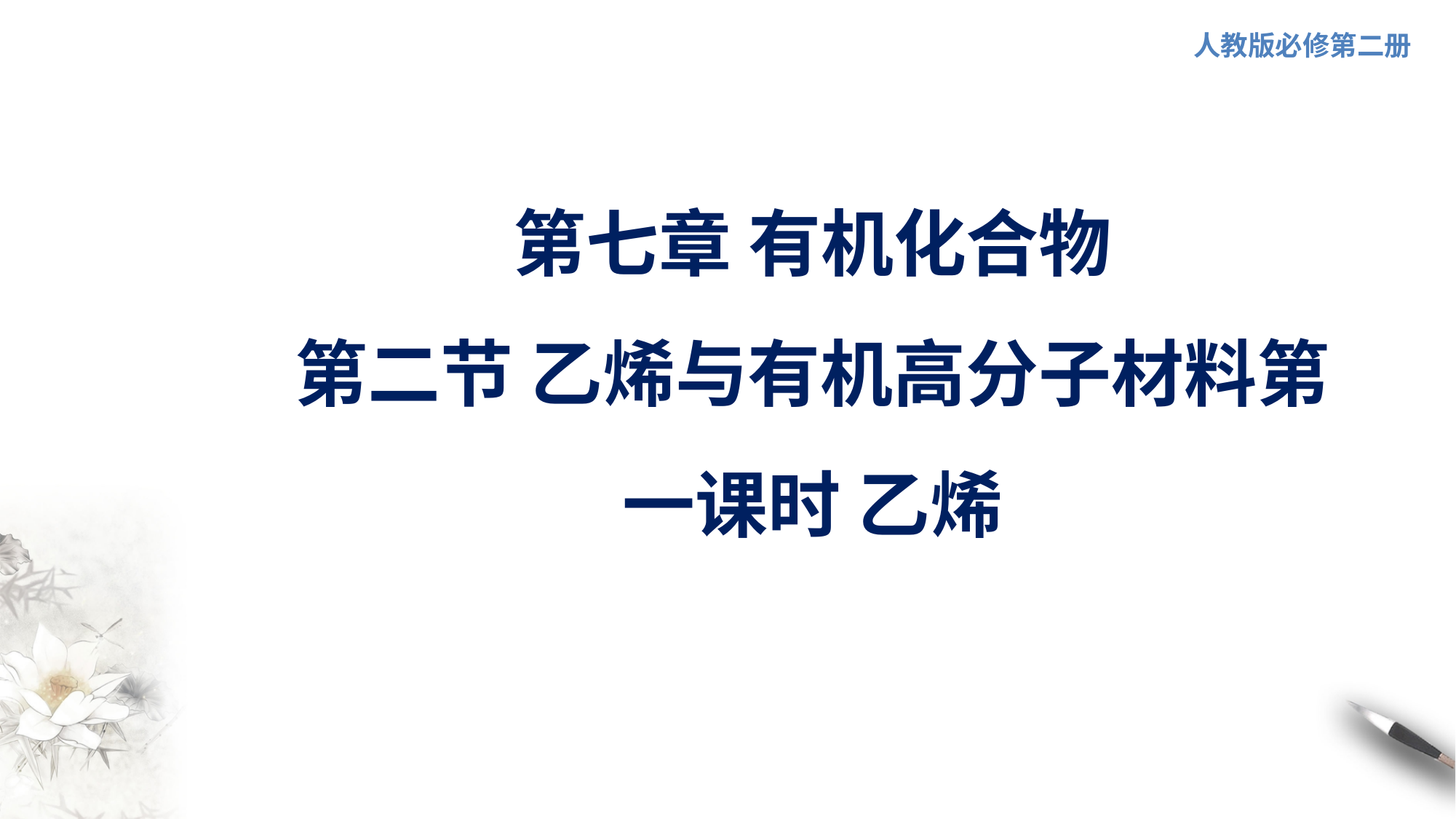

人教版必修第二册
第七章 有机化合物
第二节 乙烯与有机高分子材料第一课时 乙烯